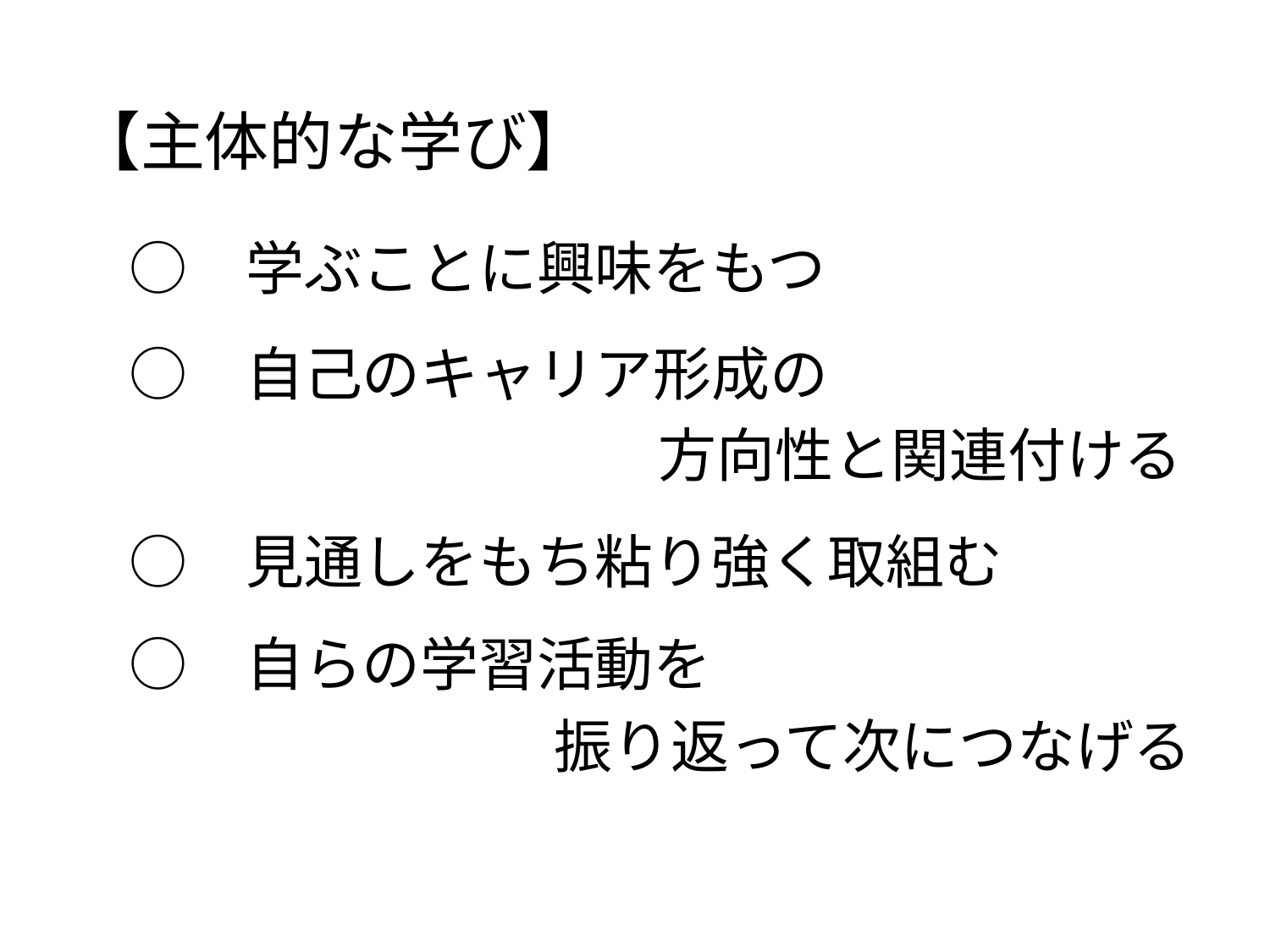

【主体的な学び】

　○　学ぶことに興味をもつ

　○　自己のキャリア形成の
　　　　　　　　　　方向性と関連付ける

　○　見通しをもち粘り強く取組む

　○　自らの学習活動を
　　　　　　　　　振り返って次につなげる